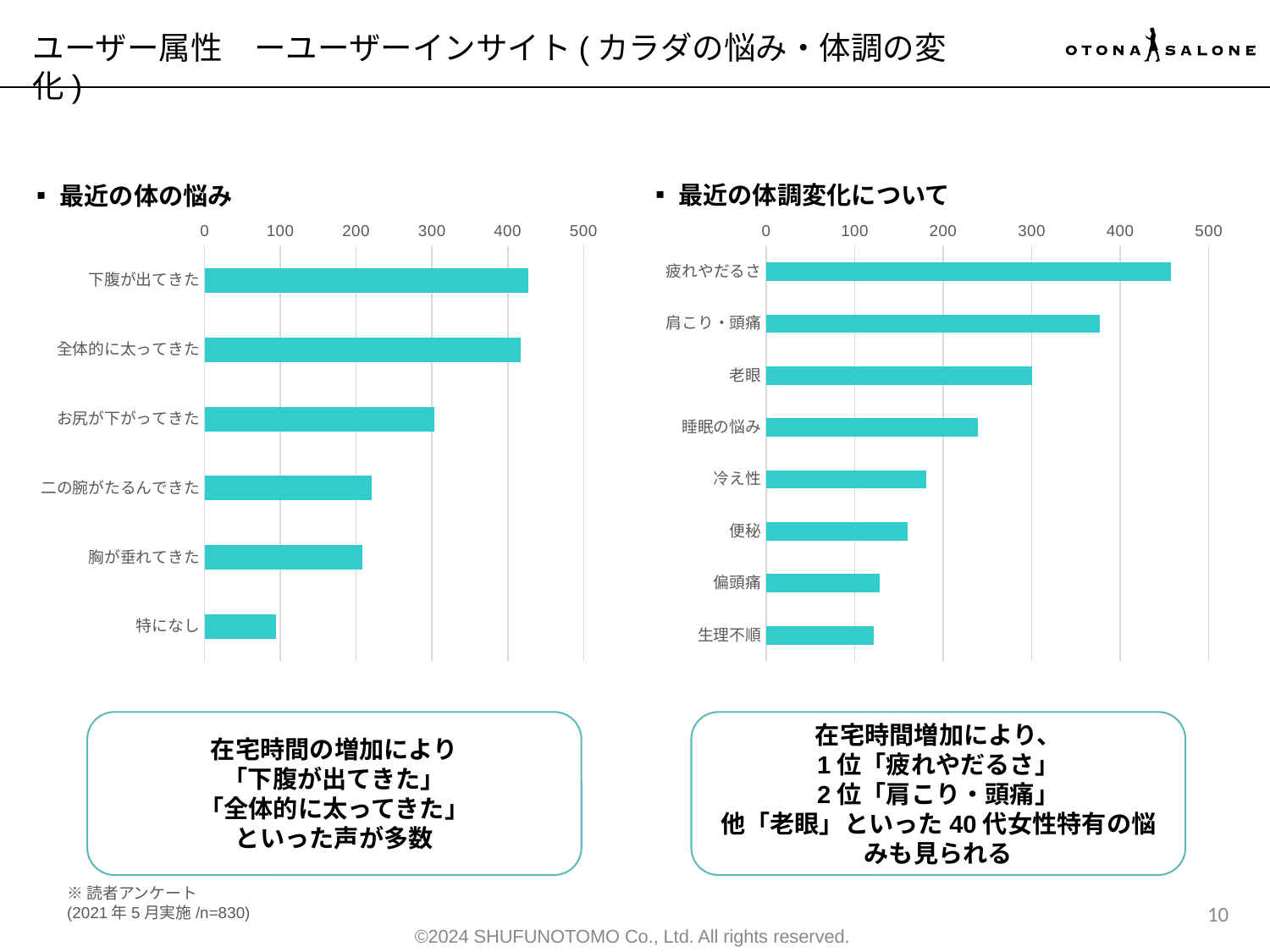

ユーザー属性　ーユーザーインサイト(カラダの悩み・体調の変化)
▪最近の体調変化について
▪最近の体の悩み

### Chart

| Category |  |
|---|---|
| 下腹が出てきた | 427.0 |
| 全体的に太ってきた | 417.0 |
| お尻が下がってきた | 303.0 |
| 二の腕がたるんできた | 221.0 |
| 胸が垂れてきた | 208.0 |
| 特になし | 94.0 |

### Chart

| Category |  |
|---|---|
| 疲れやだるさ | 457.0 |
| 肩こり・頭痛 | 377.0 |
| 老眼 | 300.0 |
| 睡眠の悩み | 239.0 |
| 冷え性 | 181.0 |
| 便秘 | 160.0 |
| 偏頭痛 | 128.0 |
| 生理不順 | 121.0 |
在宅時間の増加により
「下腹が出てきた」
「全体的に太ってきた」
といった声が多数
在宅時間増加により、
1位「疲れやだるさ」
2位「肩こり・頭痛」
他「老眼」といった40代女性特有の悩みも見られる
※読者アンケート
(2021年5月実施/n=830)